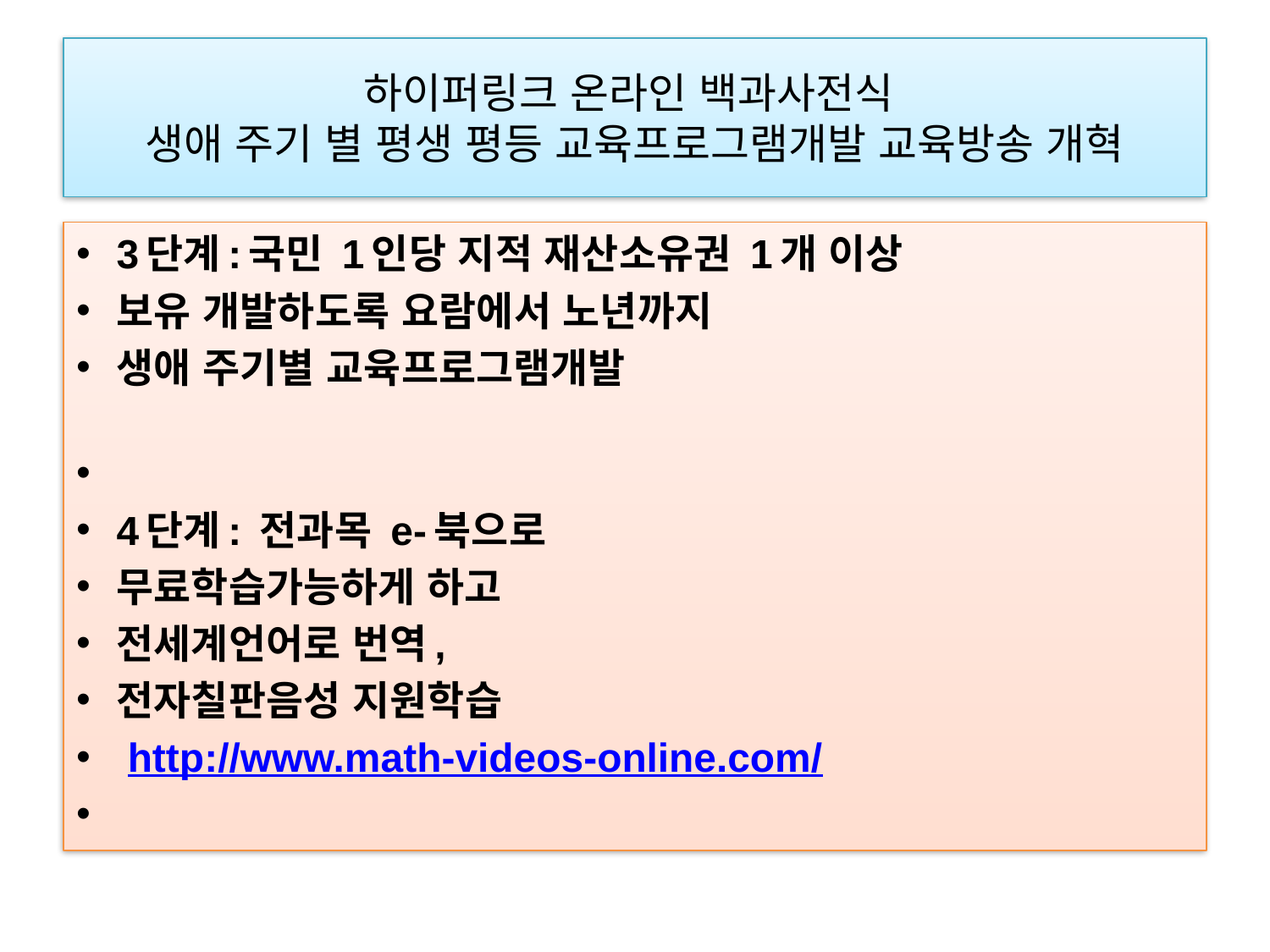

# 하이퍼링크 온라인 백과사전식 생애 주기 별 평생 평등 교육프로그램개발 교육방송 개혁
3단계:국민 1인당 지적 재산소유권 1개 이상
보유 개발하도록 요람에서 노년까지
생애 주기별 교육프로그램개발

4단계: 전과목 e-북으로
무료학습가능하게 하고
전세계언어로 번역,
전자칠판음성 지원학습
 http://www.math-videos-online.com/